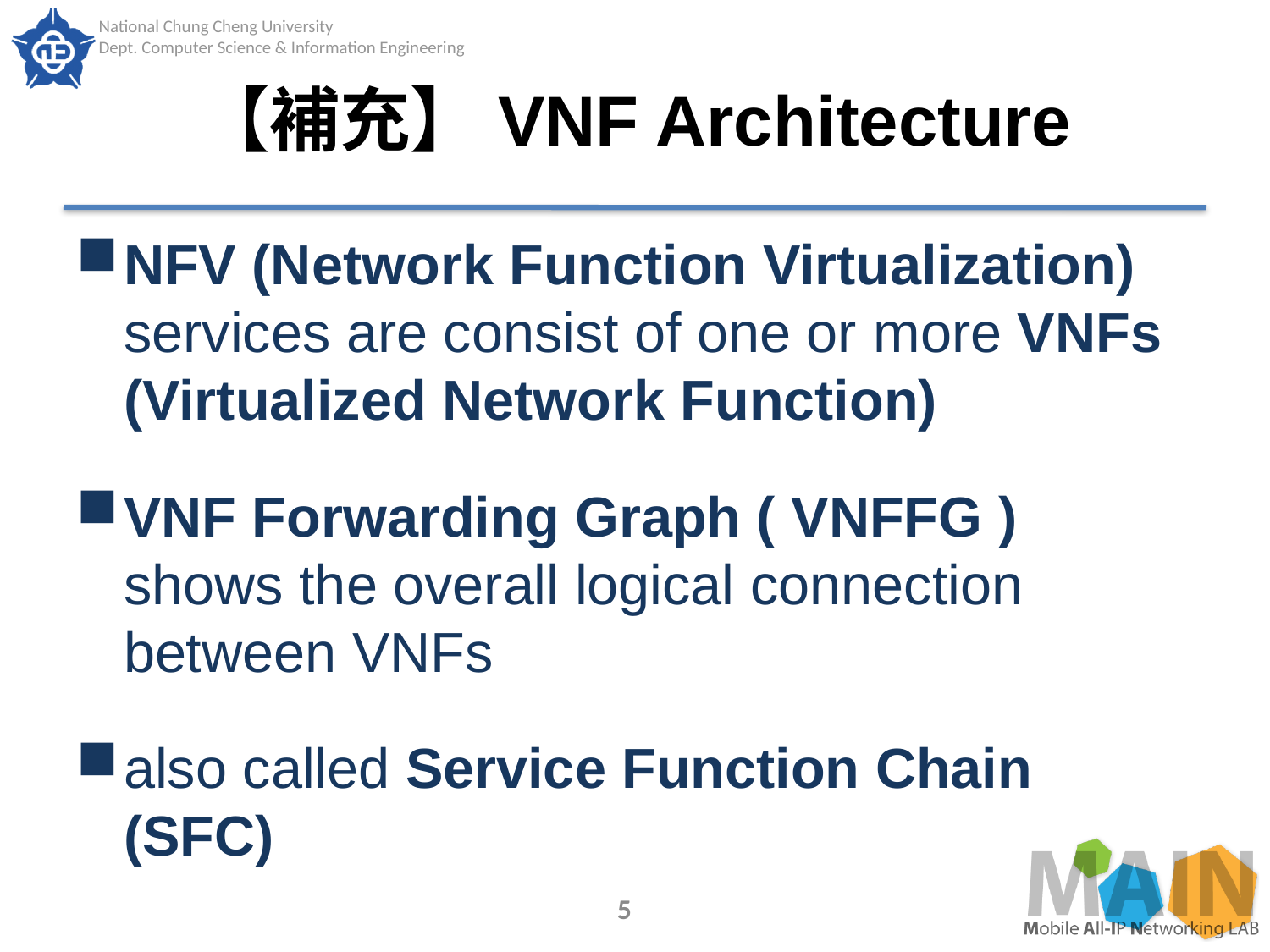

# 【補充】VNF Architecture
NFV (Network Function Virtualization) services are consist of one or more VNFs (Virtualized Network Function)
VNF Forwarding Graph ( VNFFG ) shows the overall logical connection between VNFs
also called Service Function Chain (SFC)
5